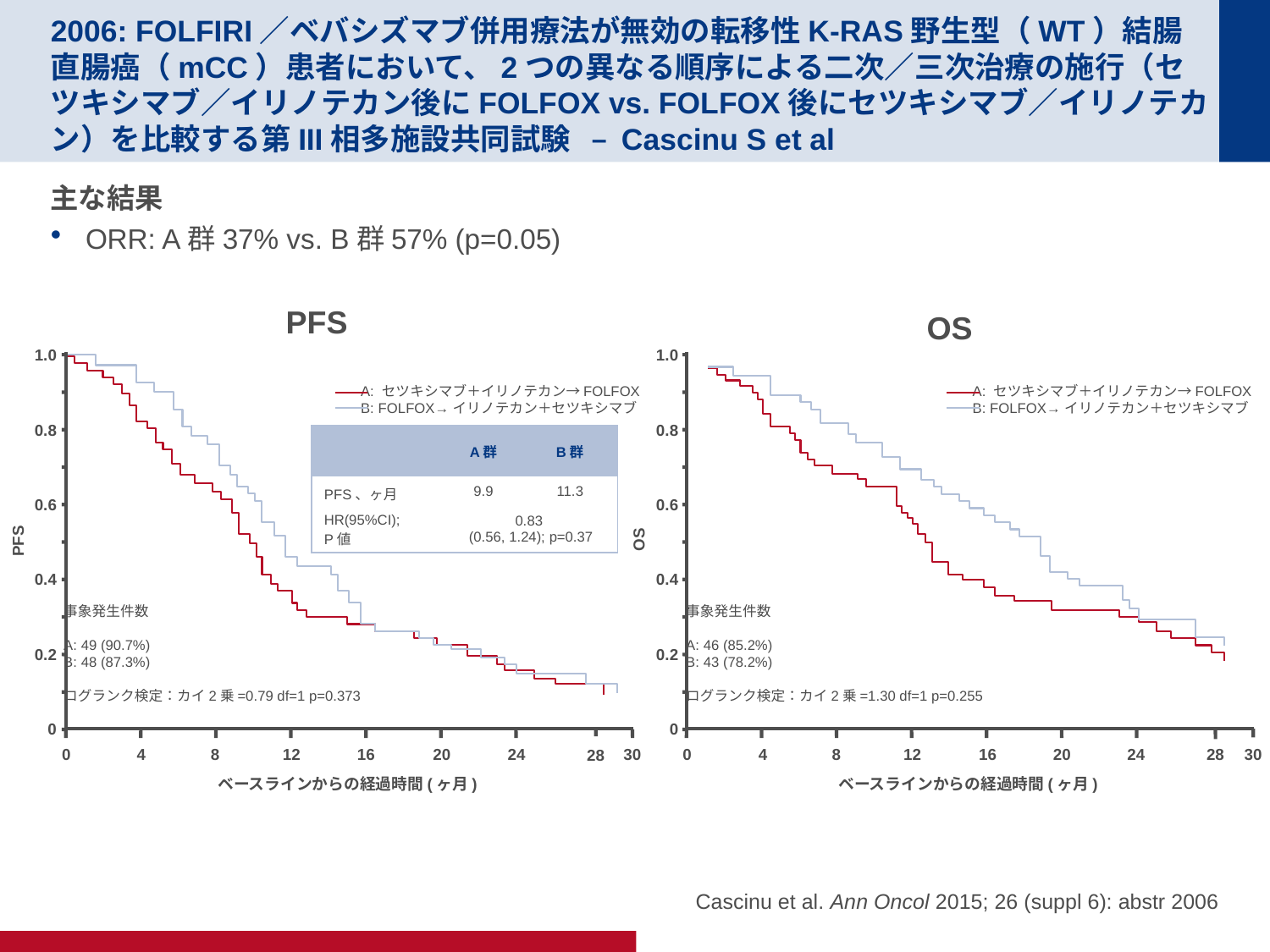

# 2006: FOLFIRI／ベバシズマブ併用療法が無効の転移性K-RAS野生型（WT）結腸直腸癌（mCC）患者において、2つの異なる順序による二次／三次治療の施行（セツキシマブ／イリノテカン後にFOLFOX vs. FOLFOX後にセツキシマブ／イリノテカン）を比較する第III相多施設共同試験   – Cascinu S et al
主な結果
ORR: A群37% vs. B群57% (p=0.05)
PFS
OS
1.0

0.8

0.6

PFS

0.4

0.2

0

0
4
8
12
16
20
24
30
ベースラインからの経過時間(ヶ月)
1.0

0.8

0.6

OS

0.4

0.2

0

0
4
8
12
16
20
24
30
ベースラインからの経過時間(ヶ月)

A: セツキシマブ＋イリノテカン→FOLFOX
B: FOLFOX→イリノテカン＋セツキシマブ
A: セツキシマブ＋イリノテカン→FOLFOX
B: FOLFOX→イリノテカン＋セツキシマブ
|  | A群 | B群 |
| --- | --- | --- |
| PFS、ヶ月 | 9.9 | 11.3 |
| HR(95%CI); P値 | 0.83 (0.56, 1.24); p=0.37 |  |
事象発生件数

A: 49 (90.7%)
B: 48 (87.3%)

ログランク検定：カイ2乗=0.79 df=1 p=0.373
事象発生件数

A: 46 (85.2%)
B: 43 (78.2%)

ログランク検定：カイ2乗=1.30 df=1 p=0.255

28
28
Cascinu et al. Ann Oncol 2015; 26 (suppl 6): abstr 2006